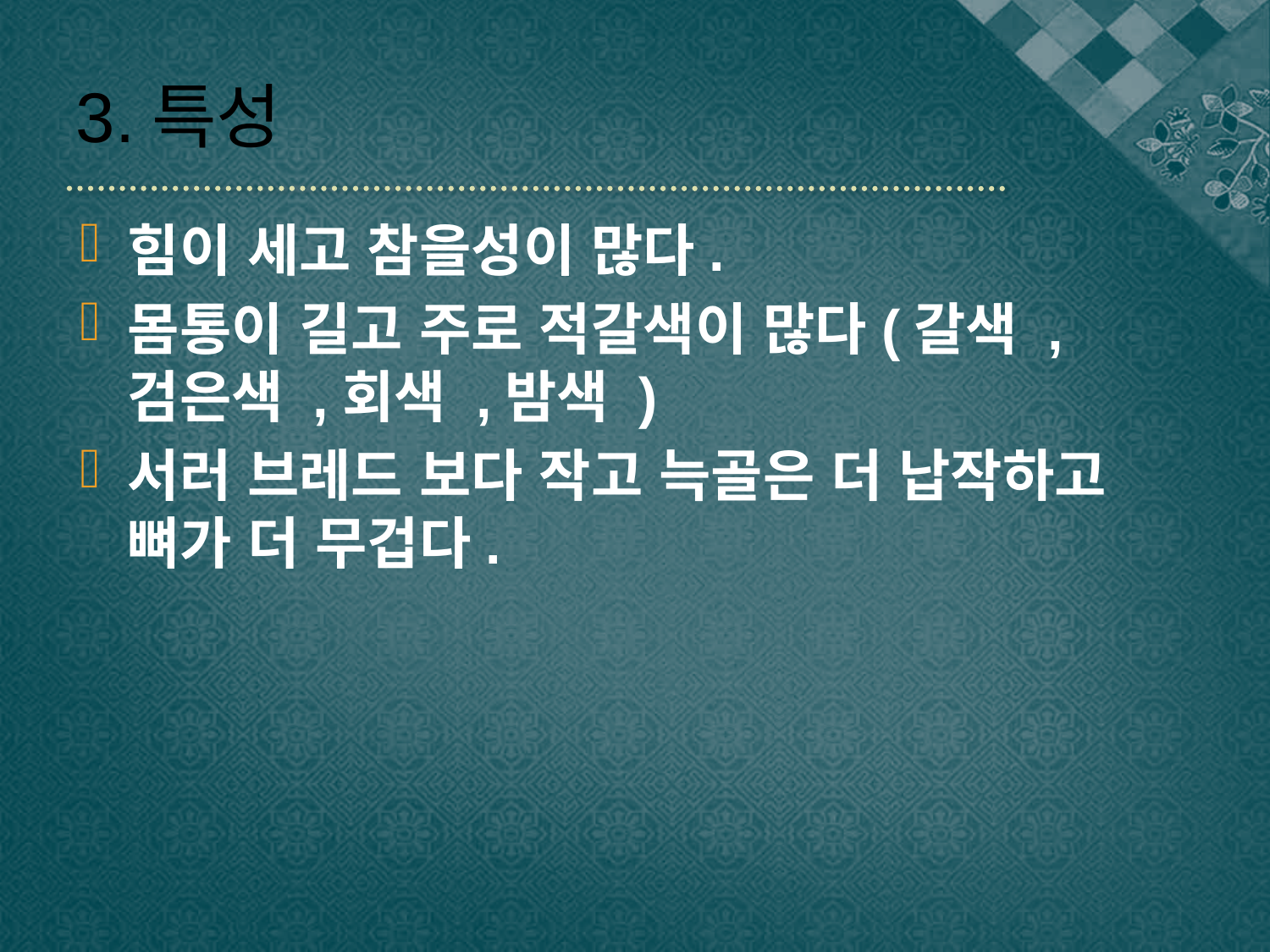

# 3.특성
힘이 세고 참을성이 많다.
몸통이 길고 주로 적갈색이 많다(갈색 ,검은색 ,회색 ,밤색 )
서러 브레드 보다 작고 늑골은 더 납작하고 뼈가 더 무겁다.